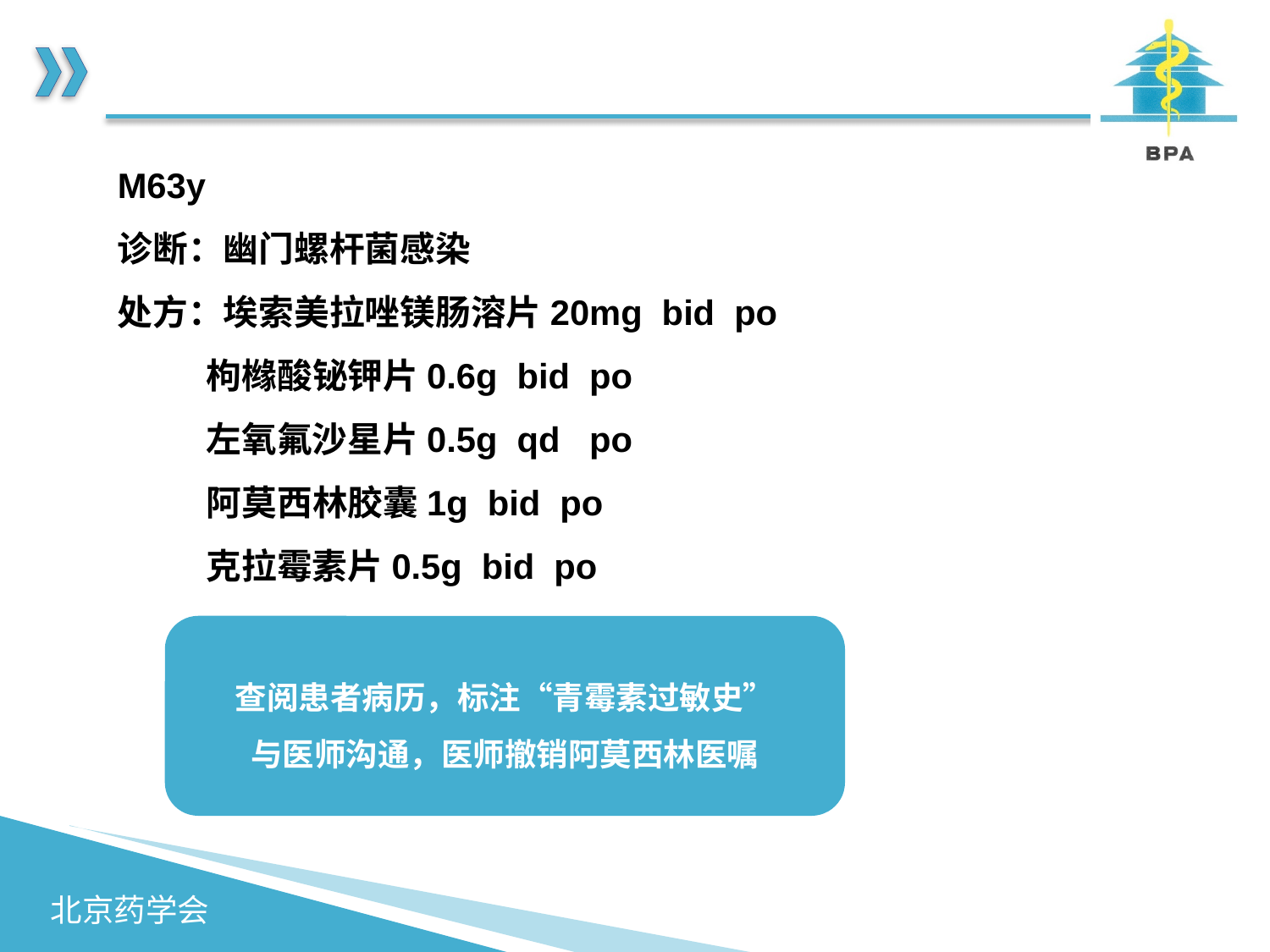

M63y
诊断：幽门螺杆菌感染
处方：埃索美拉唑镁肠溶片20mg  bid  po
          枸橼酸铋钾片0.6g  bid  po
          左氧氟沙星片0.5g  qd   po
          阿莫西林胶囊1g  bid  po
          克拉霉素片0.5g  bid  po
查阅患者病历，标注“青霉素过敏史”
与医师沟通，医师撤销阿莫西林医嘱